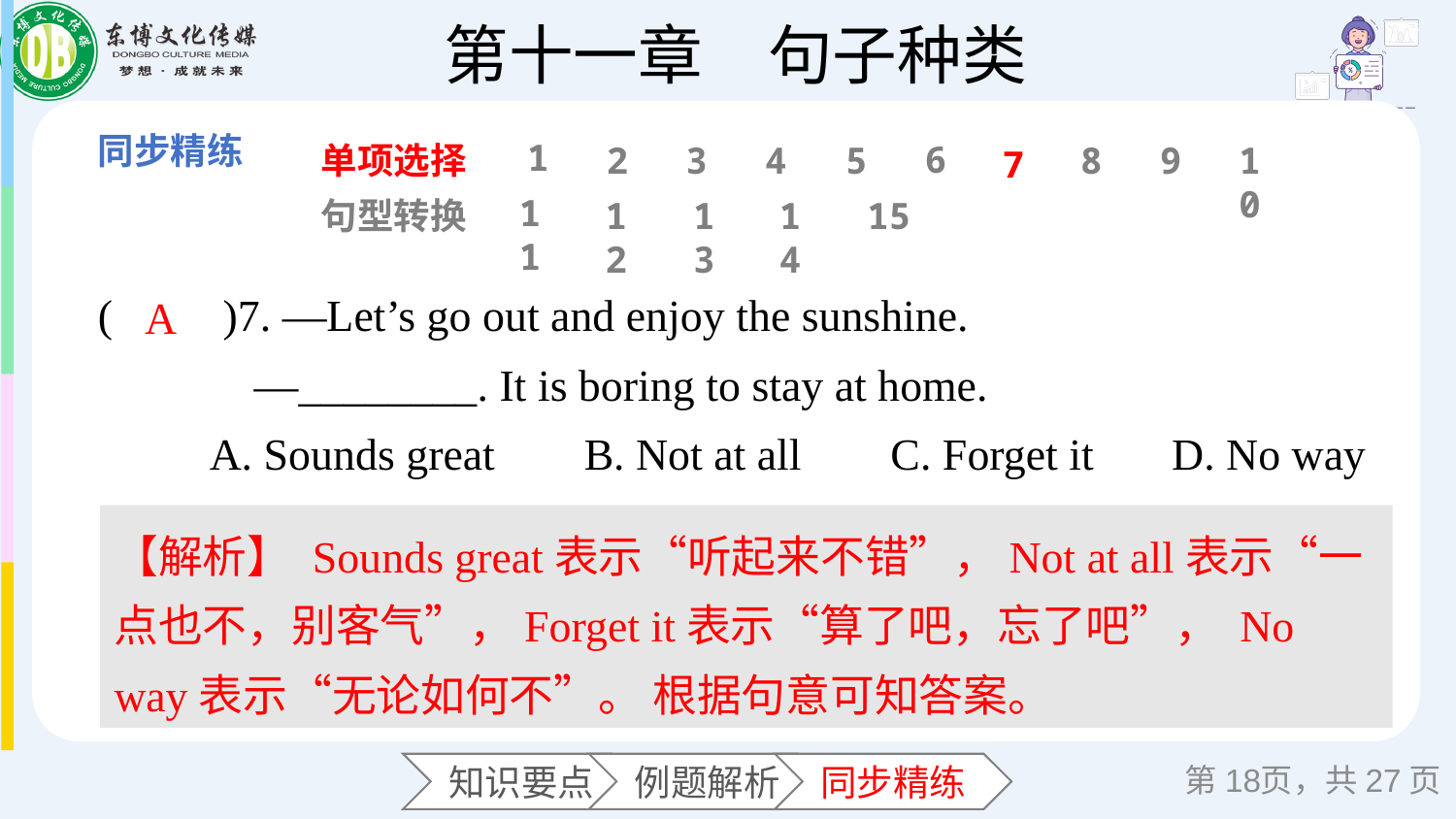

1
6
单项选择
2
3
4
5
8
9
10
7
11
句型转换
12
13
14
15
(　　)7. —Let’s go out and enjoy the sunshine.
              —________. It is boring to stay at home.
          A. Sounds great        B. Not at all        C. Forget it       D. No way
A
【解析】 Sounds great表示“听起来不错”，Not at all表示“一点也不，别客气”，Forget it表示“算了吧，忘了吧”， No way表示“无论如何不”。 根据句意可知答案。
第18页，共27页